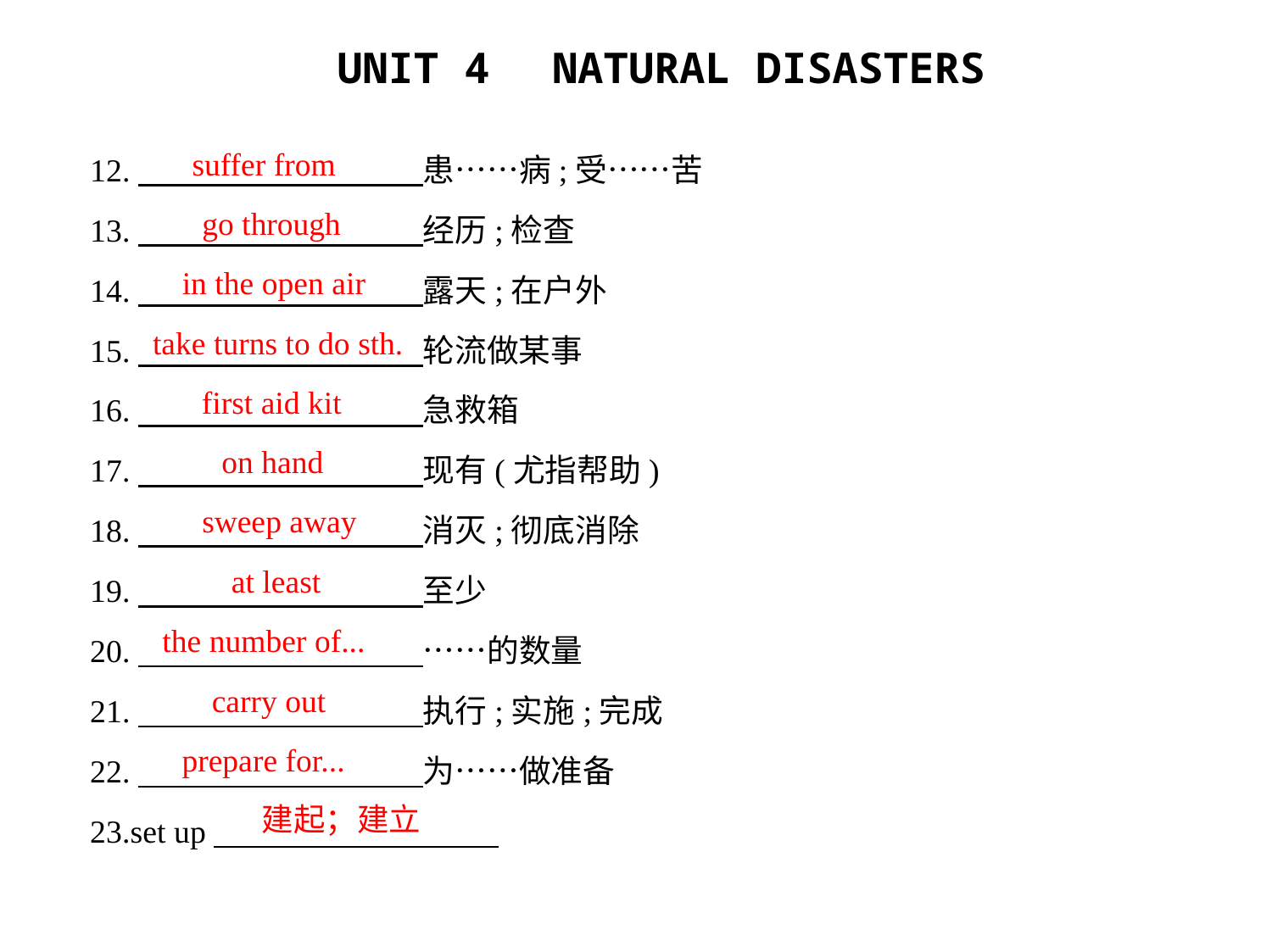

12.　　　　　　　　    患……病;受……苦
13.　　　　　　　　    经历;检查
14.　　　　　　　　    露天;在户外
15.　　　　　　　　    轮流做某事
16.　　　　　　　　    急救箱
17.　　　　　　　　    现有(尤指帮助)
18.　　　　　　　　    消灭;彻底消除
19.　　　　　　　　    至少
20.　　　　　　　　    ……的数量
21.　　　　　　　　    执行;实施;完成
22.　　　　　　　　    为……做准备
23.set up
suffer from
go through
in the open air
take turns to do sth.
first aid kit
on hand
sweep away
at least
the number of...
carry out
prepare for...
建起；建立